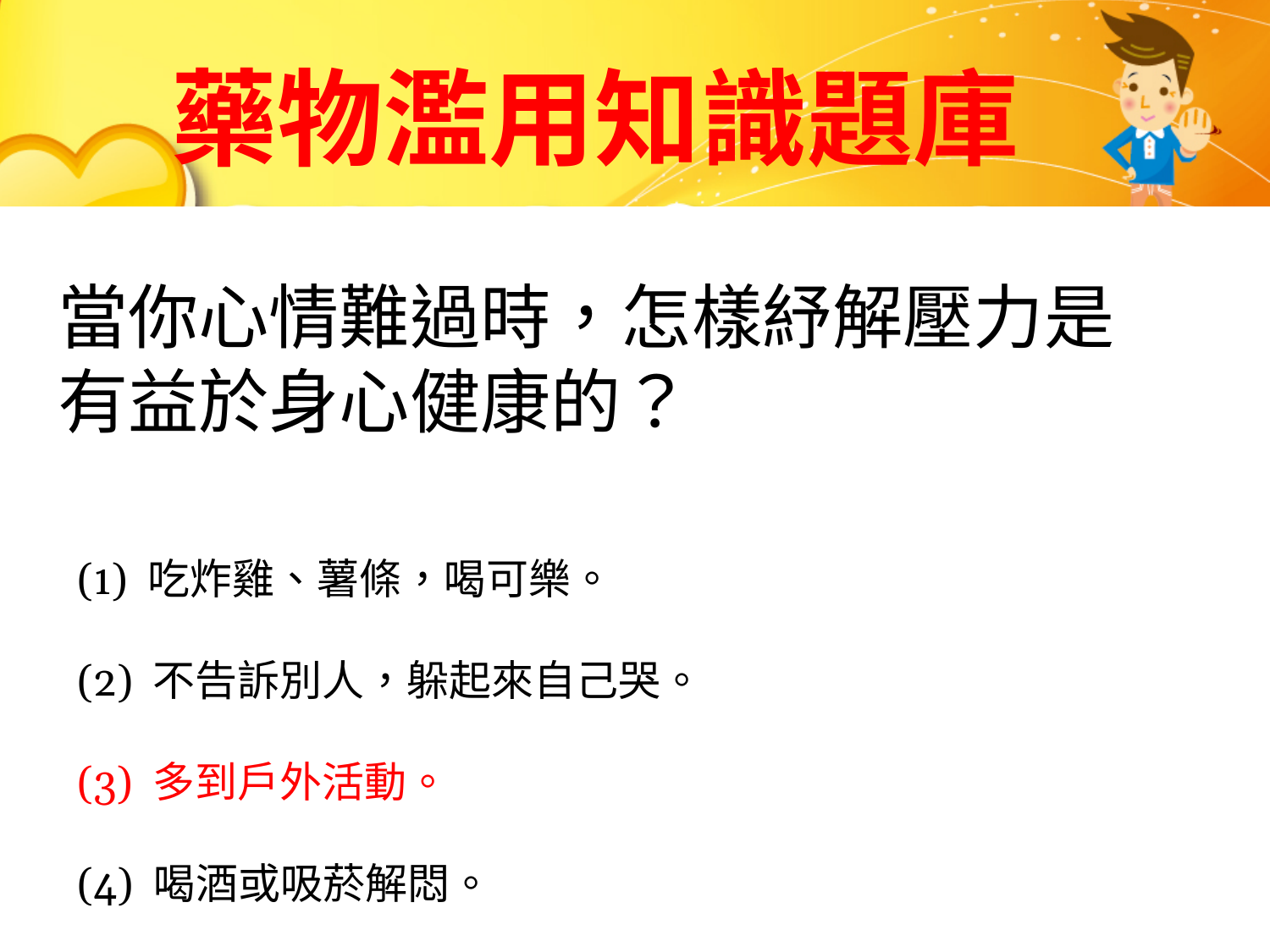

藥物濫用知識題庫
# 當你心情難過時，怎樣紓解壓力是有益於身心健康的？
(1) 吃炸雞、薯條，喝可樂。

(2) 不告訴別人，躲起來自己哭。

(3) 多到戶外活動。

(4) 喝酒或吸菸解悶。